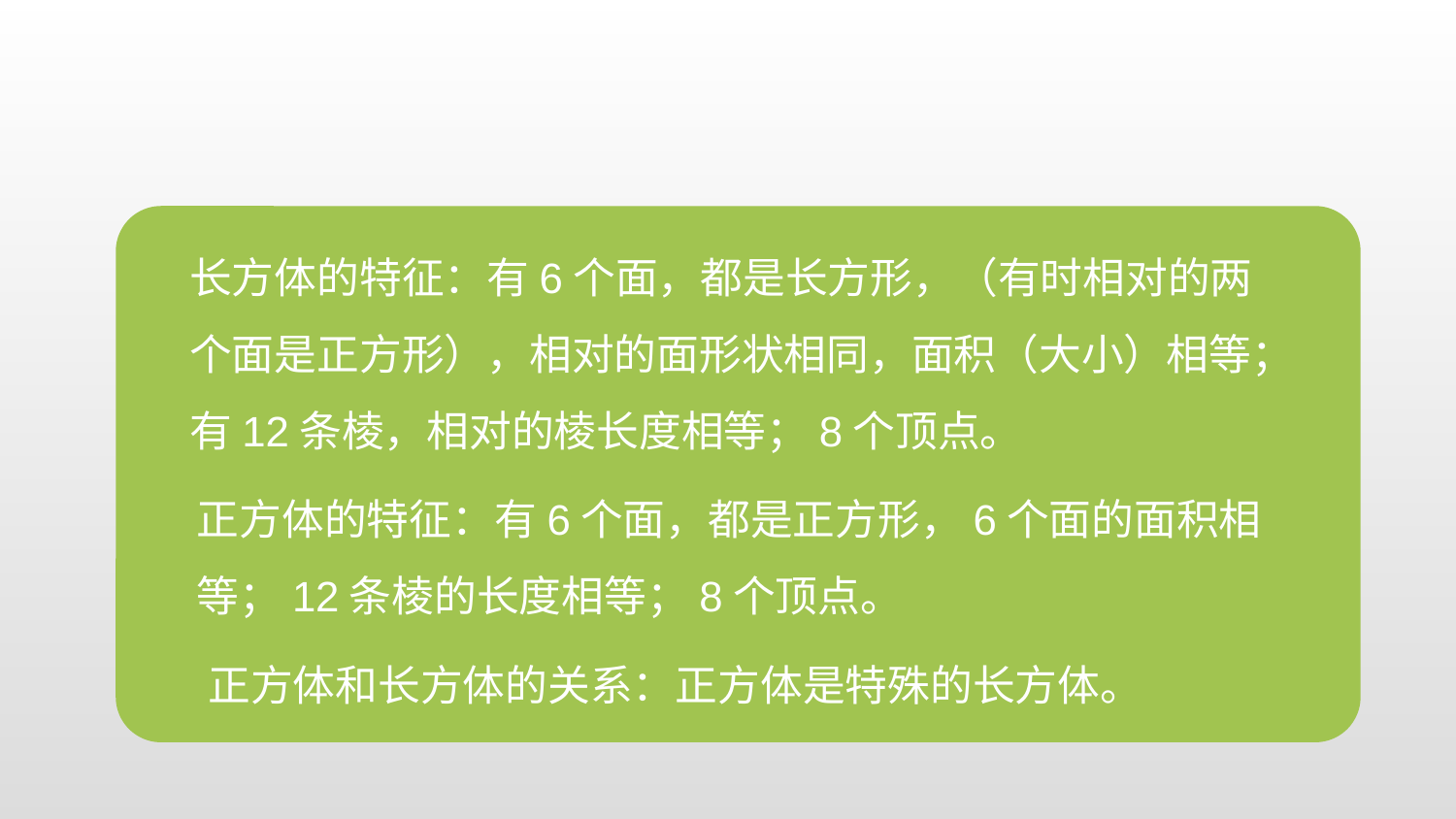

长方体的特征：有6个面，都是长方形，（有时相对的两个面是正方形），相对的面形状相同，面积（大小）相等；有12条棱，相对的棱长度相等；8个顶点。

正方体的特征：有6个面，都是正方形，6个面的面积相等；12条棱的长度相等；8个顶点。
正方体和长方体的关系：正方体是特殊的长方体。